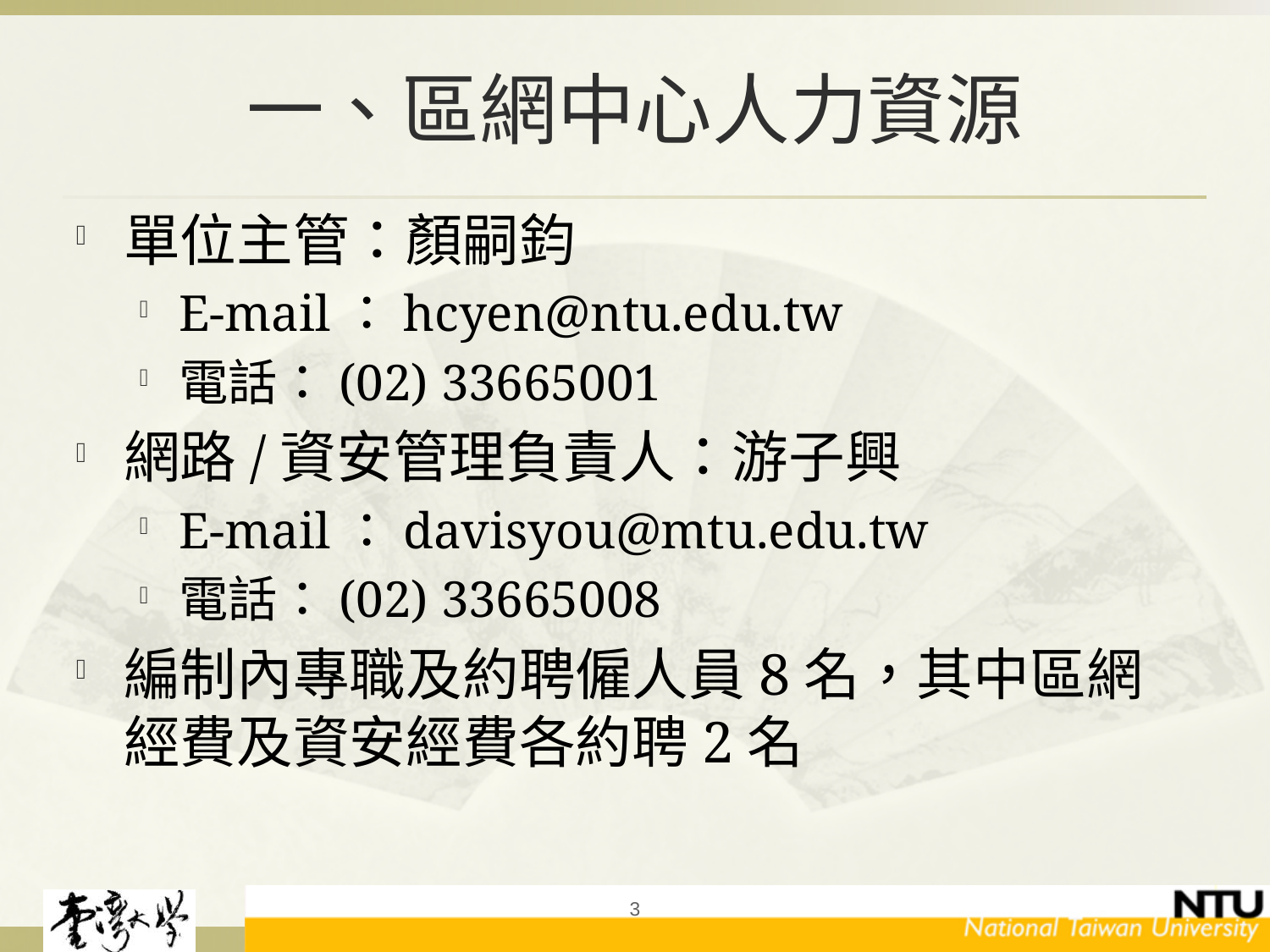

# 一、區網中心人力資源
單位主管：顏嗣鈞
E-mail：hcyen@ntu.edu.tw
電話：(02) 33665001
網路/資安管理負責人：游子興
E-mail：davisyou@mtu.edu.tw
電話：(02) 33665008
編制內專職及約聘僱人員8名，其中區網經費及資安經費各約聘2名
3